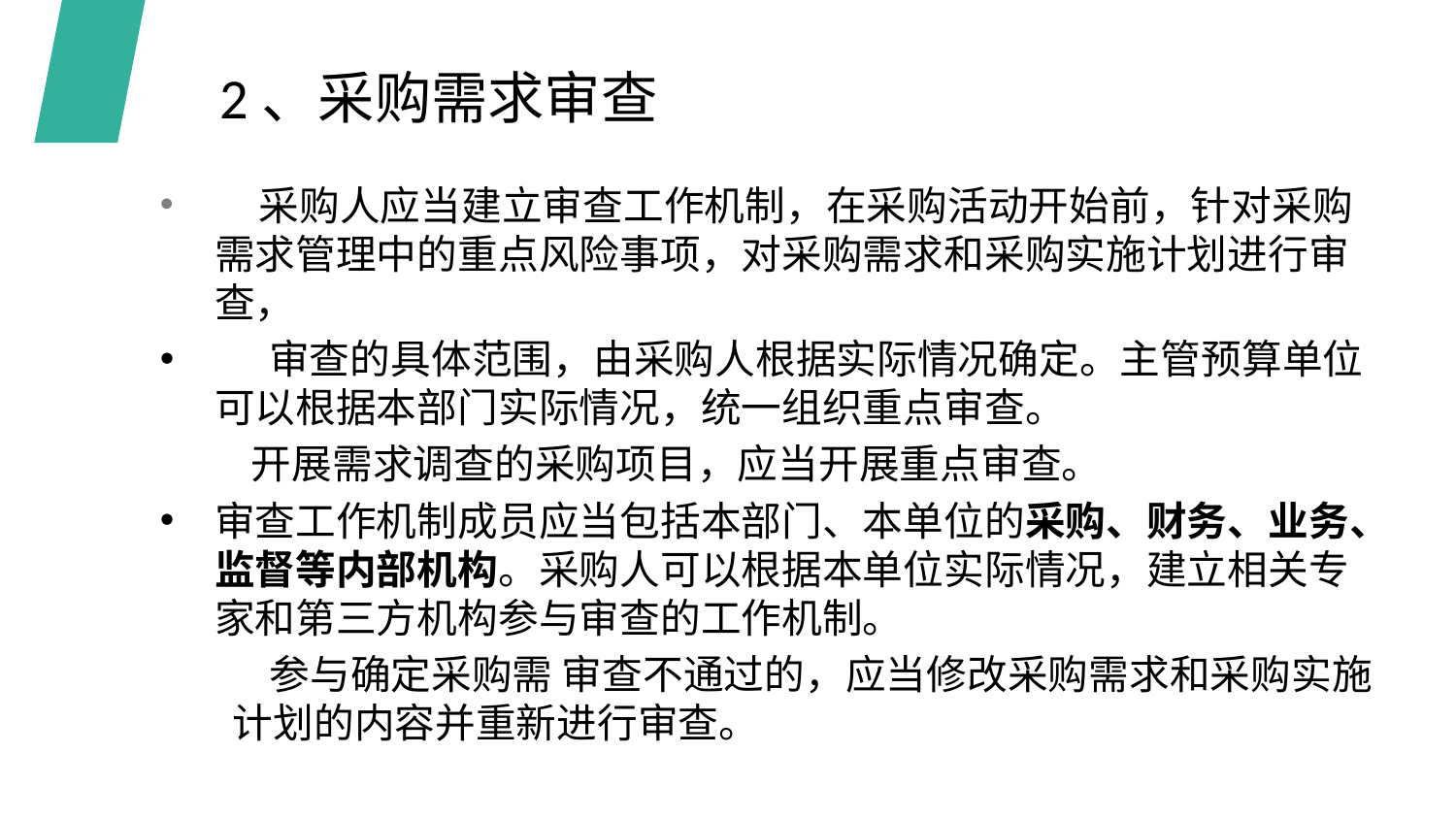

# 2、采购需求审查
    采购人应当建立审查工作机制，在采购活动开始前，针对采购需求管理中的重点风险事项，对采购需求和采购实施计划进行审查，
     审查的具体范围，由采购人根据实际情况确定。主管预算单位可以根据本部门实际情况，统一组织重点审查。
 开展需求调查的采购项目，应当开展重点审查。
审查工作机制成员应当包括本部门、本单位的采购、财务、业务、监督等内部机构。采购人可以根据本单位实际情况，建立相关专家和第三方机构参与审查的工作机制。
   参与确定采购需 审查不通过的，应当修改采购需求和采购实施计划的内容并重新进行审查。